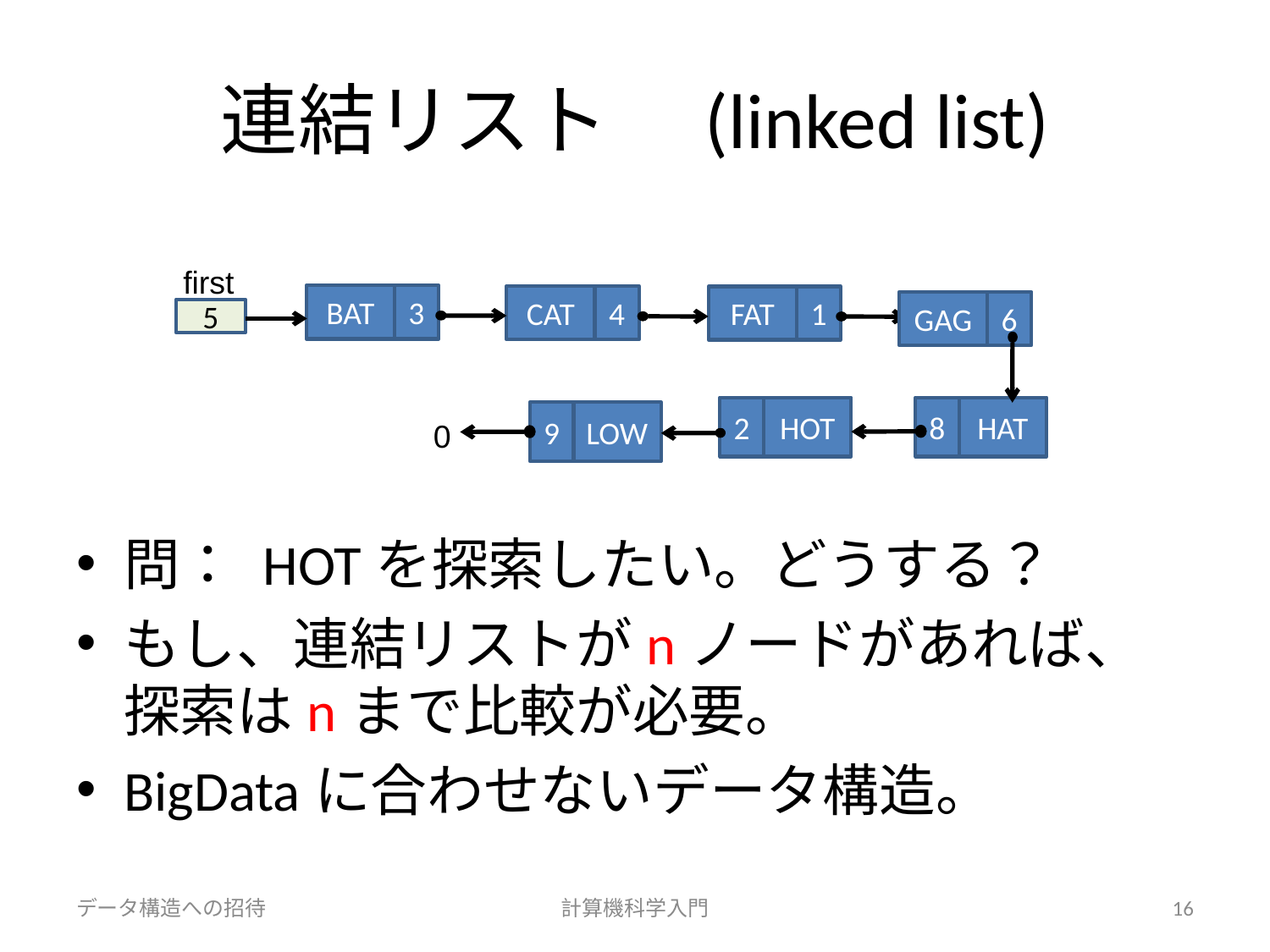

# 連結リスト　(linked list)

問： HOTを探索したい。どうする？
もし、連結リストがnノードがあれば、探索はnまで比較が必要。
BigDataに合わせないデータ構造。

first
5
BAT
3
CAT
4
FAT
1
GAG
6

HOT
2
HAT
8
LOW
9
0

データ構造への招待
計算機科学入門
16
first
5
BAT
3
CAT
4
FAT
0
0